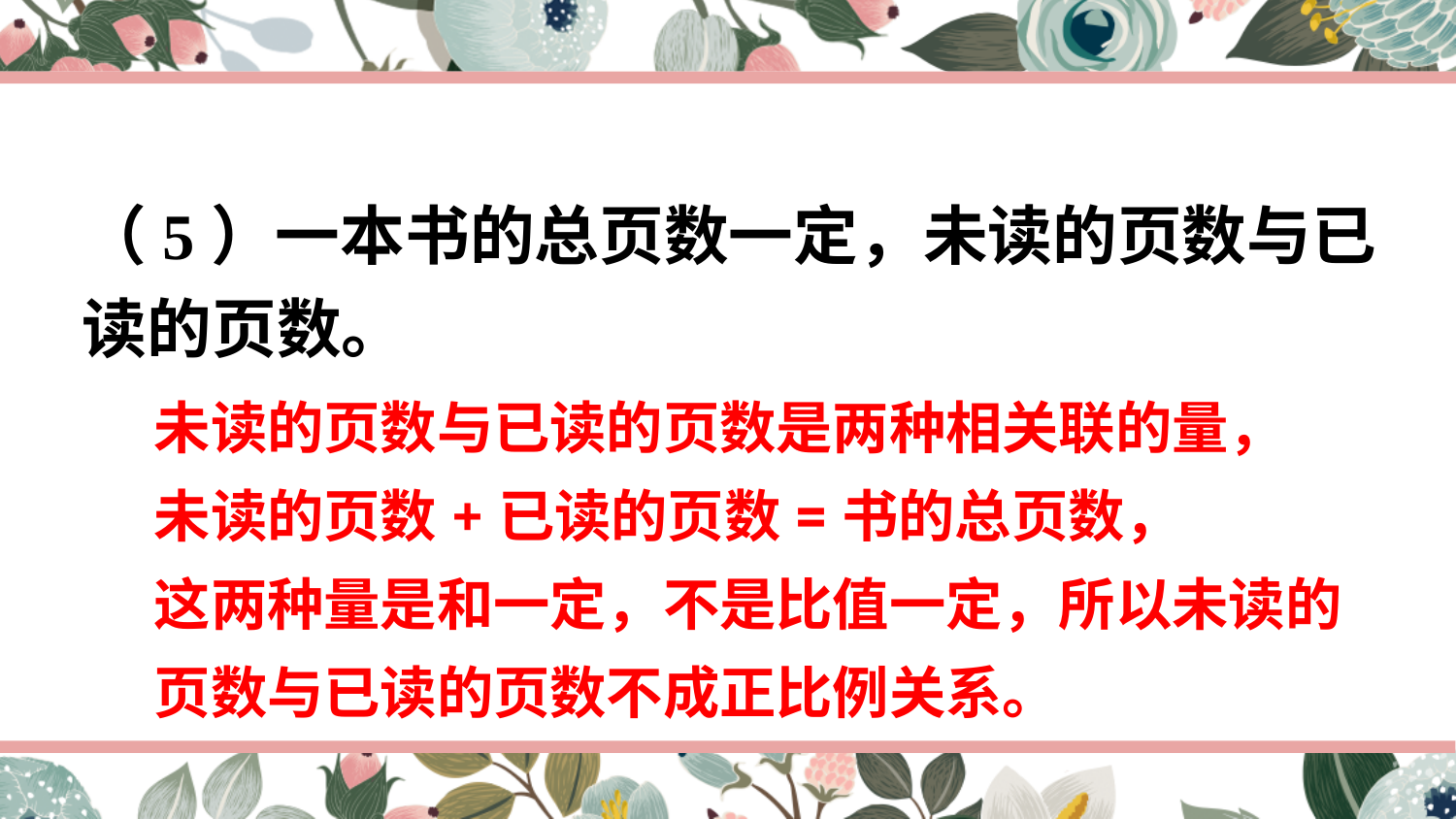

（5）一本书的总页数一定，未读的页数与已读的页数。
未读的页数与已读的页数是两种相关联的量，
未读的页数+已读的页数=书的总页数，
这两种量是和一定，不是比值一定，所以未读的页数与已读的页数不成正比例关系。